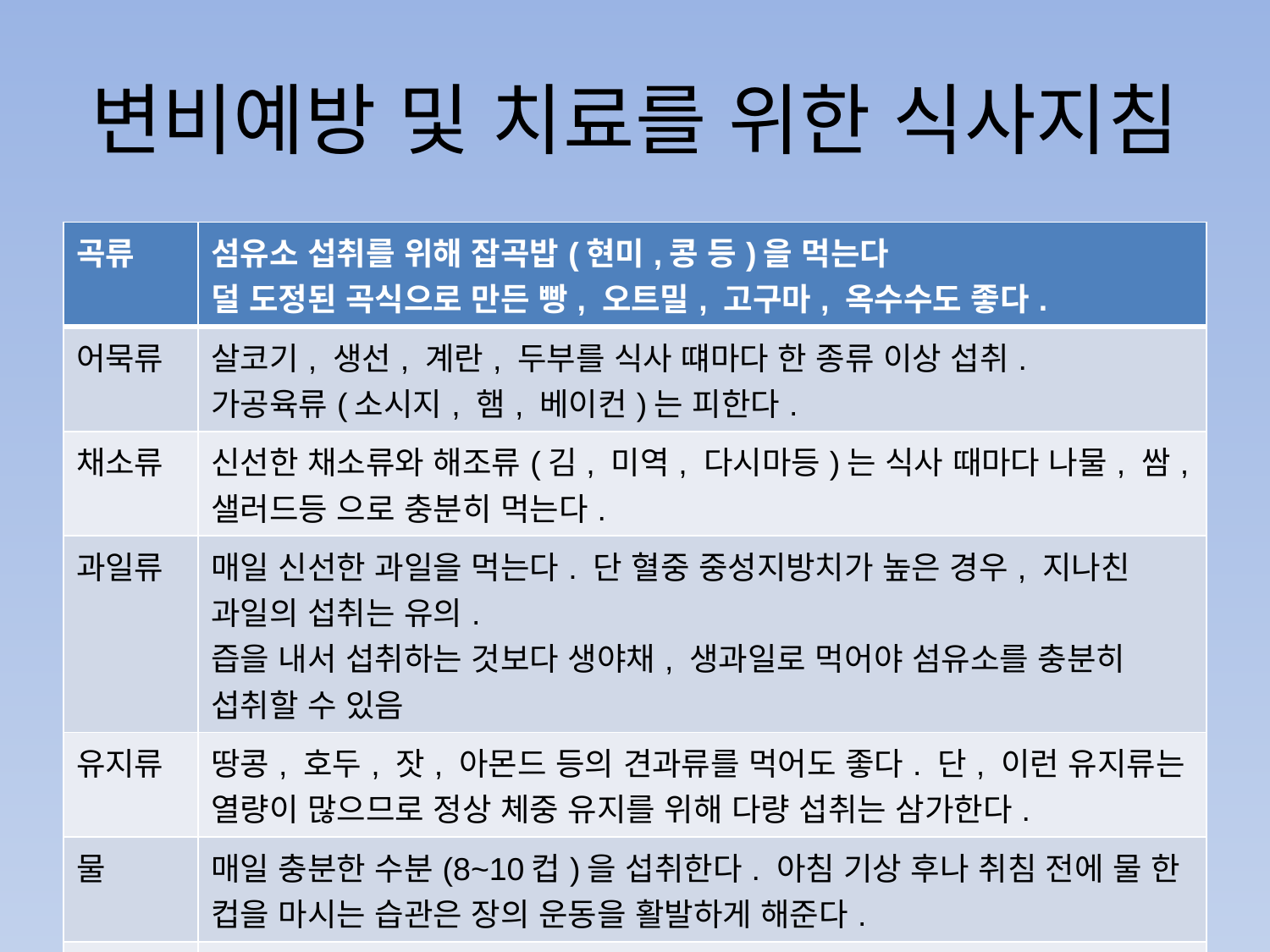

# 변비예방 및 치료를 위한 식사지침
| 곡류 | 섬유소 섭취를 위해 잡곡밥(현미,콩 등)을 먹는다 덜 도정된 곡식으로 만든 빵, 오트밀, 고구마, 옥수수도 좋다. |
| --- | --- |
| 어묵류 | 살코기, 생선, 계란, 두부를 식사 떄마다 한 종류 이상 섭취. 가공육류(소시지, 햄, 베이컨)는 피한다. |
| 채소류 | 신선한 채소류와 해조류(김, 미역, 다시마등)는 식사 때마다 나물, 쌈, 샐러드등 으로 충분히 먹는다. |
| 과일류 | 매일 신선한 과일을 먹는다. 단 혈중 중성지방치가 높은 경우, 지나친 과일의 섭취는 유의. 즙을 내서 섭취하는 것보다 생야채, 생과일로 먹어야 섬유소를 충분히 섭취할 수 있음 |
| 유지류 | 땅콩, 호두, 잣, 아몬드 등의 견과류를 먹어도 좋다. 단, 이런 유지류는 열량이 많으므로 정상 체중 유지를 위해 다량 섭취는 삼가한다. |
| 물 | 매일 충분한 수분(8~10컵)을 섭취한다. 아침 기상 후나 취침 전에 물 한 컵을 마시는 습관은 장의 운동을 활발하게 해준다. |
| 기타 | 충분한 수면과 휴식으로 긴장을 풀고, 규칙적인 배변습관을 기른다. |